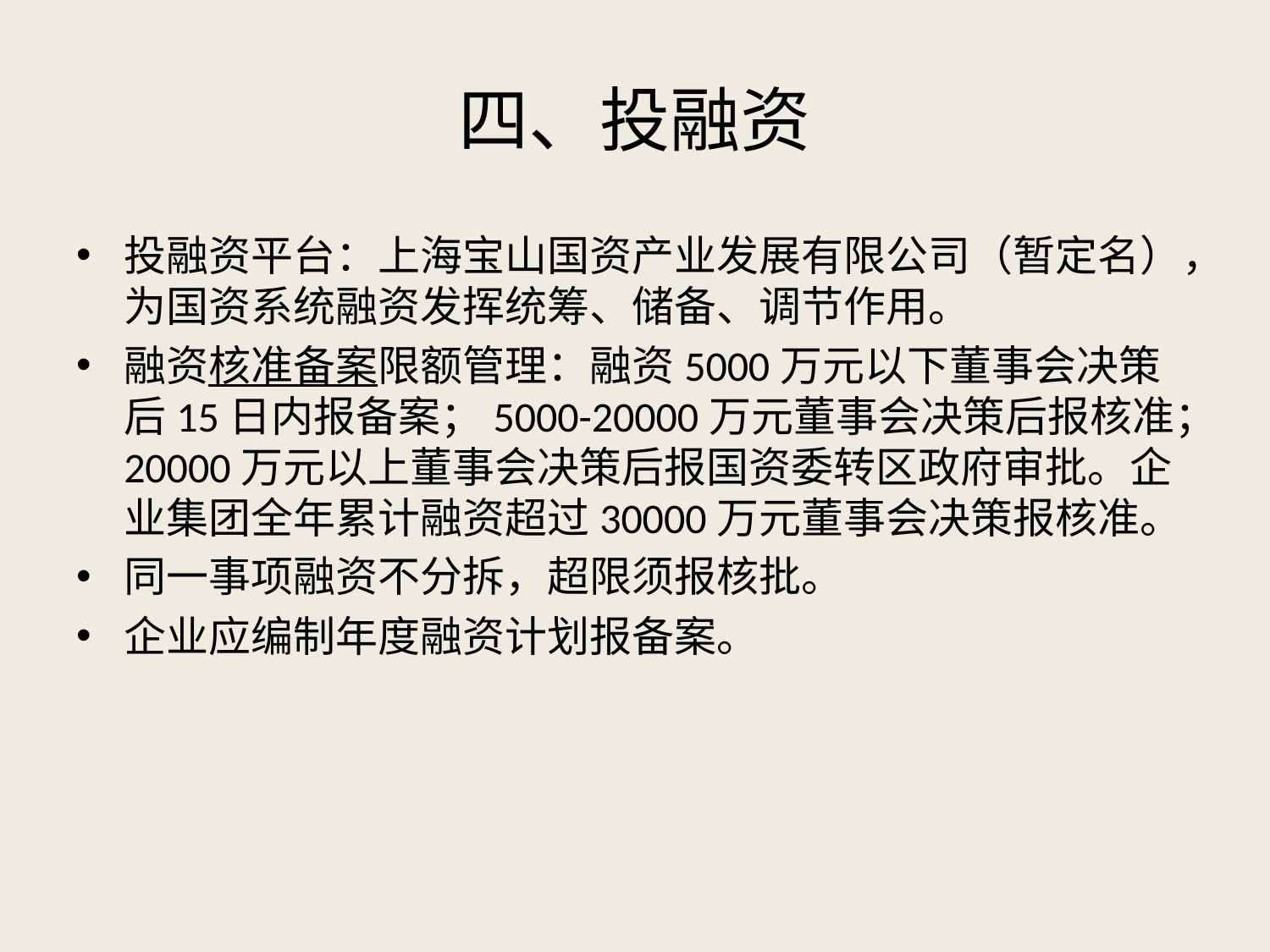

# 四、投融资
投融资平台：上海宝山国资产业发展有限公司（暂定名），为国资系统融资发挥统筹、储备、调节作用。
融资核准备案限额管理：融资5000万元以下董事会决策后15日内报备案；5000-20000万元董事会决策后报核准；20000万元以上董事会决策后报国资委转区政府审批。企业集团全年累计融资超过30000万元董事会决策报核准。
同一事项融资不分拆，超限须报核批。
企业应编制年度融资计划报备案。